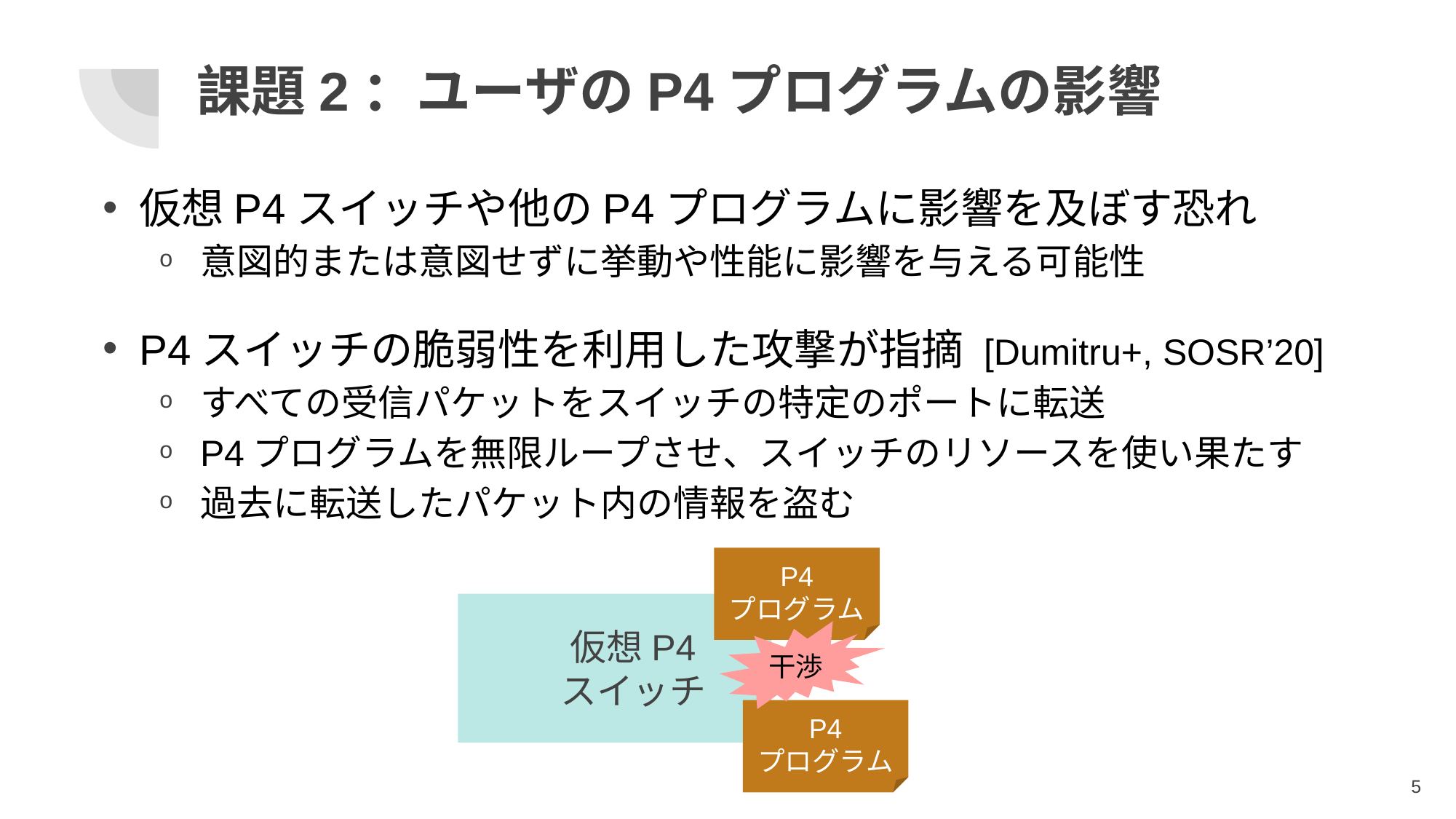

# 課題2：ユーザのP4プログラムの影響
仮想P4スイッチや他のP4プログラムに影響を及ぼす恐れ
意図的または意図せずに挙動や性能に影響を与える可能性

P4スイッチの脆弱性を利用した攻撃が指摘 [Dumitru+, SOSR’20]
すべての受信パケットをスイッチの特定のポートに転送
P4プログラムを無限ループさせ、スイッチのリソースを使い果たす
過去に転送したパケット内の情報を盗む
P4
プログラム
　仮想P4
　スイッチ

干渉
P4
プログラム
5